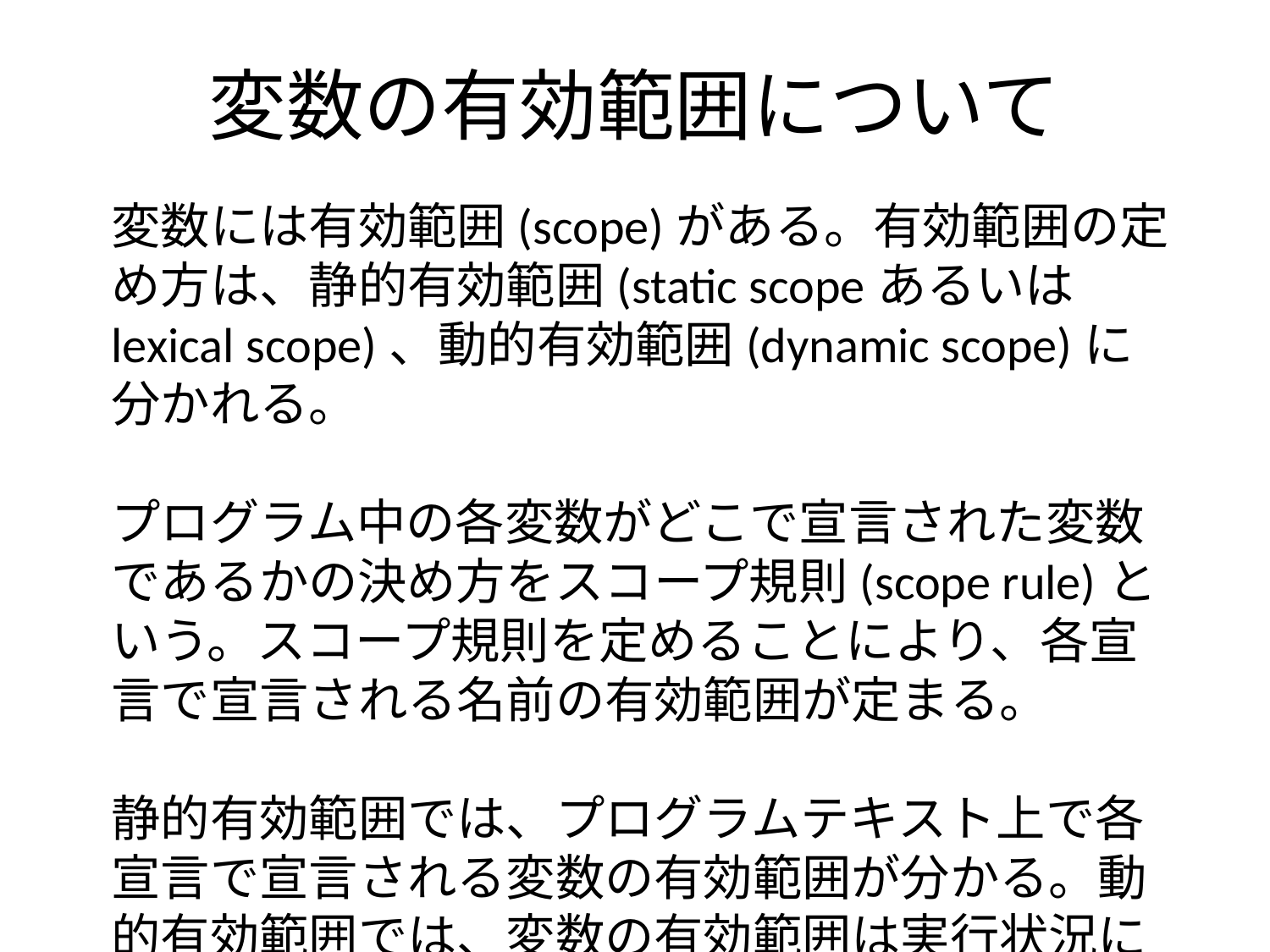

# 変数の有効範囲について
変数には有効範囲(scope)がある。有効範囲の定め方は、静的有効範囲(static scopeあるいはlexical scope)、動的有効範囲(dynamic scope)に分かれる。

プログラム中の各変数がどこで宣言された変数であるかの決め方をスコープ規則(scope rule)という。スコープ規則を定めることにより、各宣言で宣言される名前の有効範囲が定まる。

静的有効範囲では、プログラムテキスト上で各宣言で宣言される変数の有効範囲が分かる。動的有効範囲では、変数の有効範囲は実行状況に依存する。